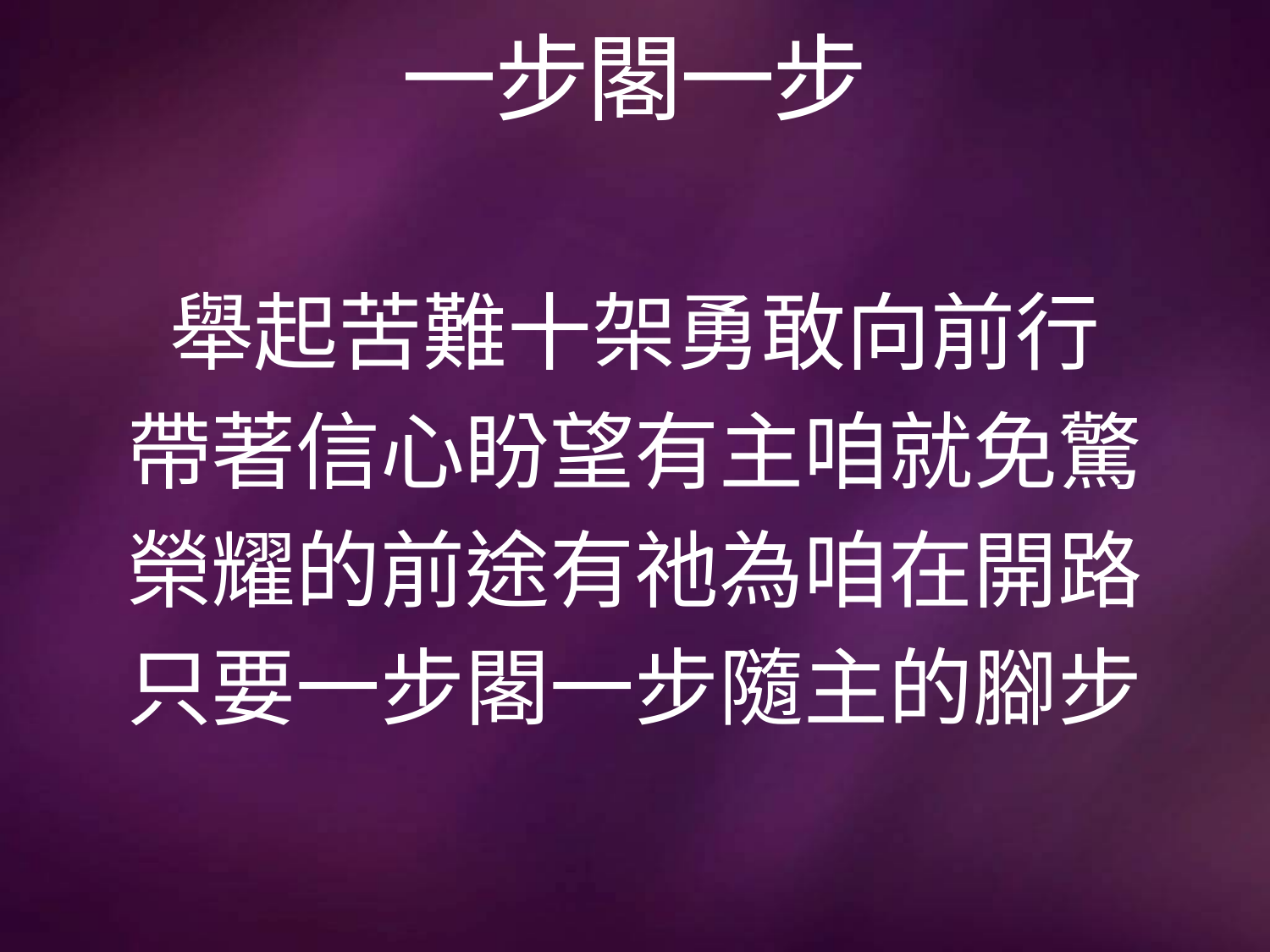

# 一步閣一步
舉起苦難十架勇敢向前行
帶著信心盼望有主咱就免驚
榮耀的前途有祂為咱在開路
只要一步閣一步隨主的腳步